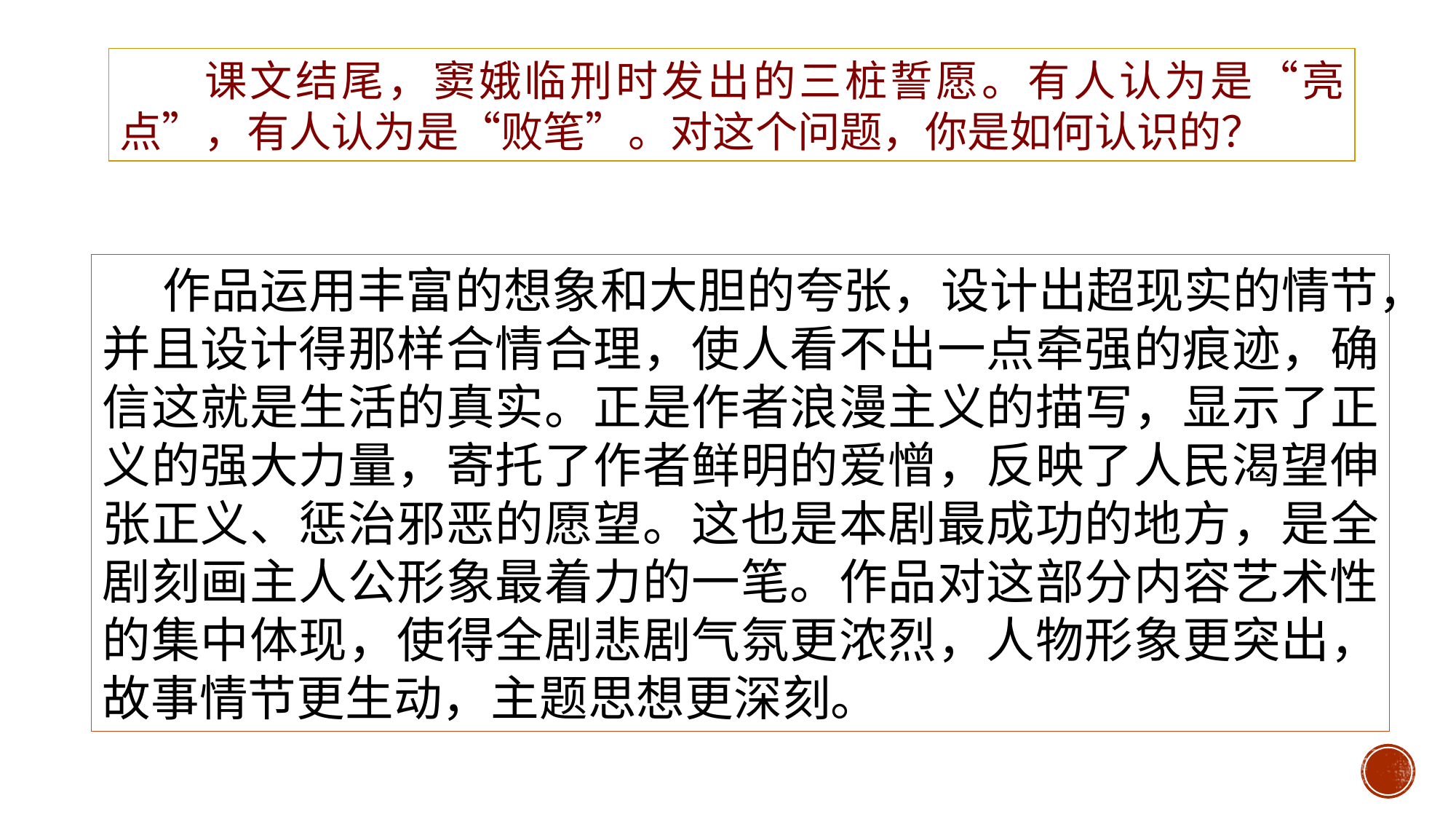

课文结尾，窦娥临刑时发出的三桩誓愿。有人认为是“亮点”，有人认为是“败笔”。对这个问题，你是如何认识的？
作品运用丰富的想象和大胆的夸张，设计出超现实的情节，并且设计得那样合情合理，使人看不出一点牵强的痕迹，确信这就是生活的真实。正是作者浪漫主义的描写，显示了正义的强大力量，寄托了作者鲜明的爱憎，反映了人民渴望伸张正义、惩治邪恶的愿望。这也是本剧最成功的地方，是全剧刻画主人公形象最着力的一笔。作品对这部分内容艺术性的集中体现，使得全剧悲剧气氛更浓烈，人物形象更突出，故事情节更生动，主题思想更深刻。